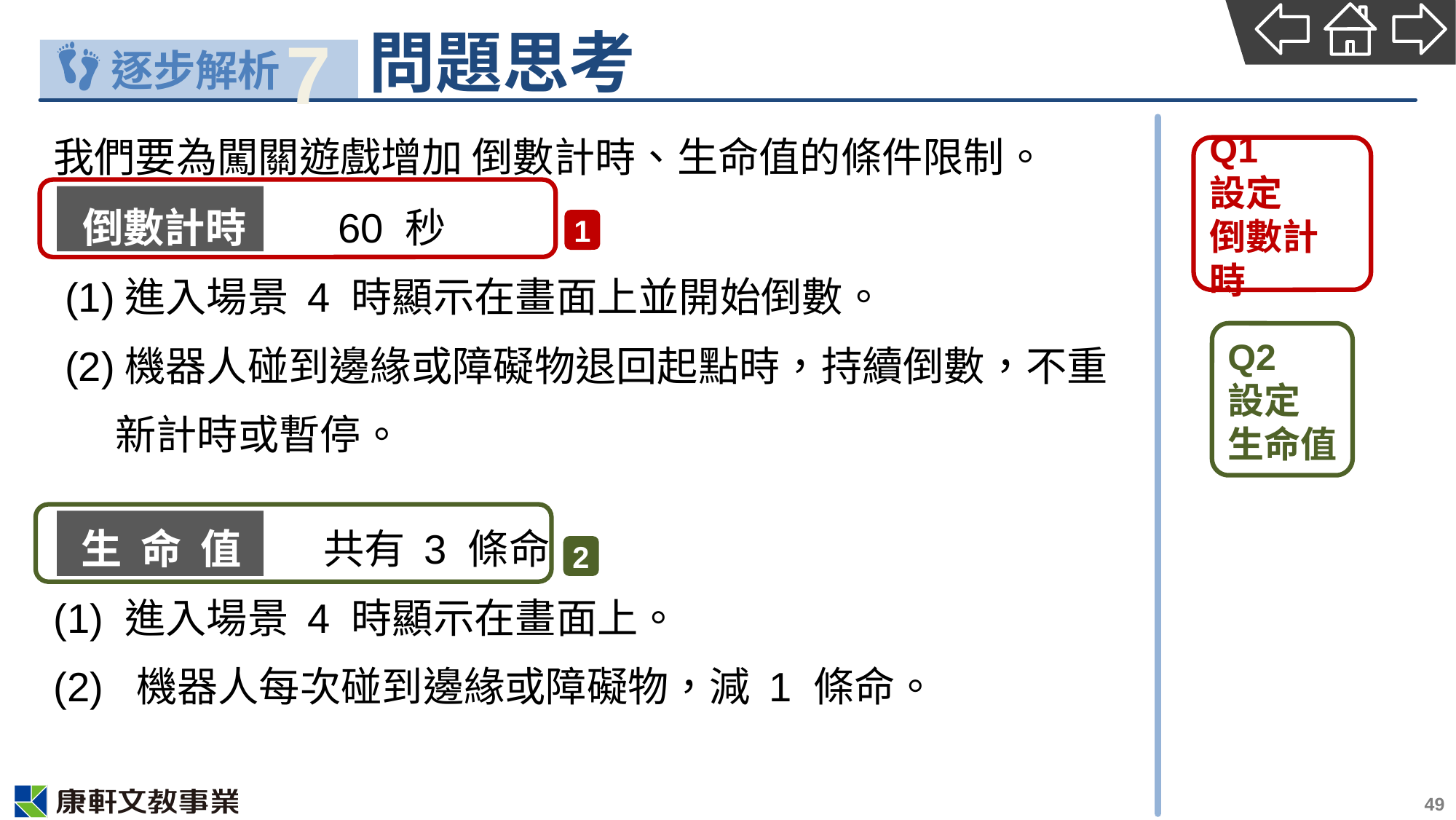

7
我們要為闖關遊戲增加 倒數計時、生命值的條件限制。
  倒數計時　　60 秒
 (1)進入場景 4 時顯示在畫面上並開始倒數。
 (2)機器人碰到邊緣或障礙物退回起點時，持續倒數，不重新計時或暫停。

  生  命  值　　共有 3 條命
(1) 進入場景 4 時顯示在畫面上。
(2)  機器人每次碰到邊緣或障礙物，減 1 條命。

Q1
設定
倒數計時

1
Q2
設定
生命值

2
49